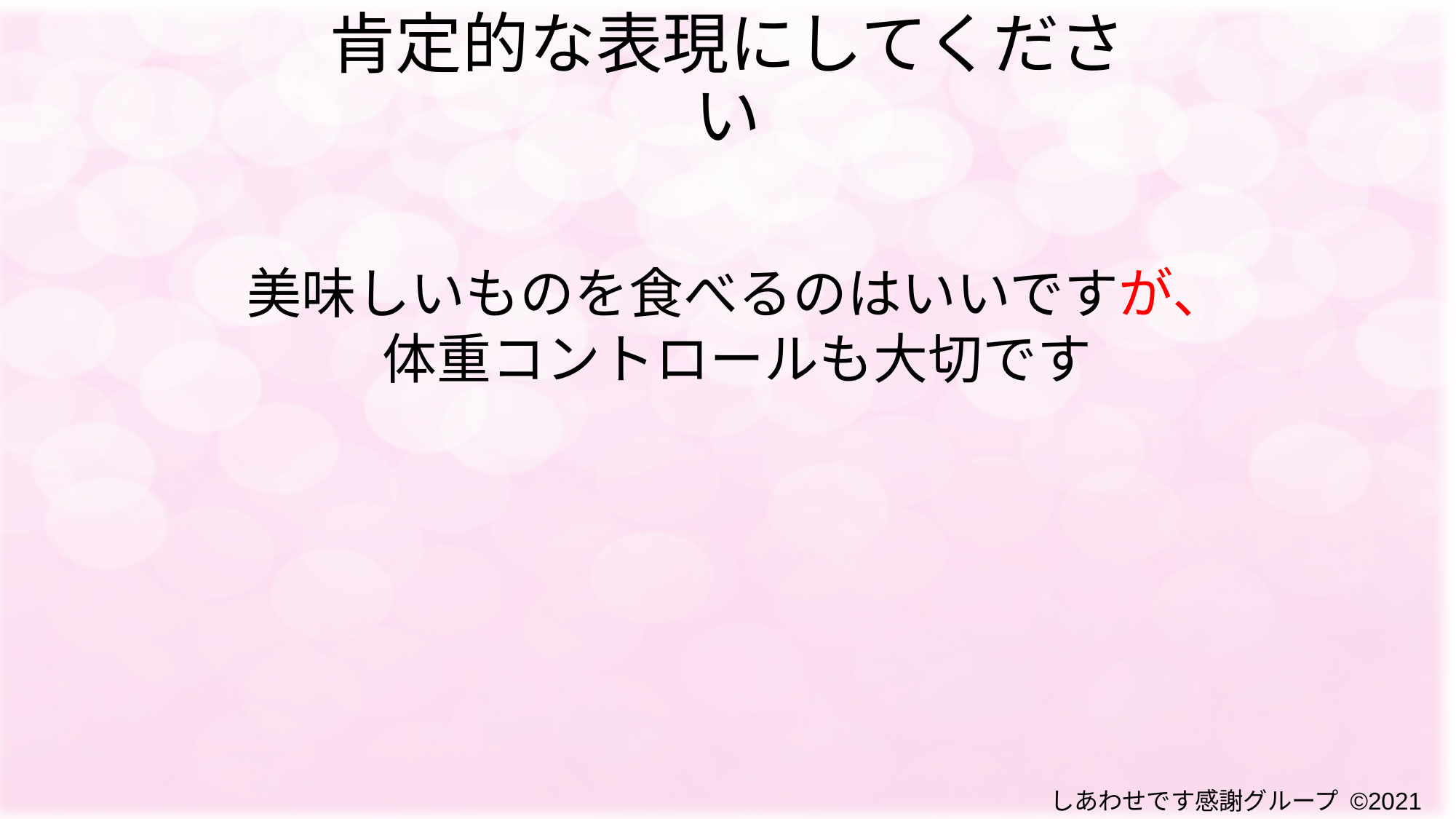

肯定的な表現にしてください
美味しいものを食べるのはいいですが、
体重コントロールも大切です
しあわせです感謝グループ ©2021